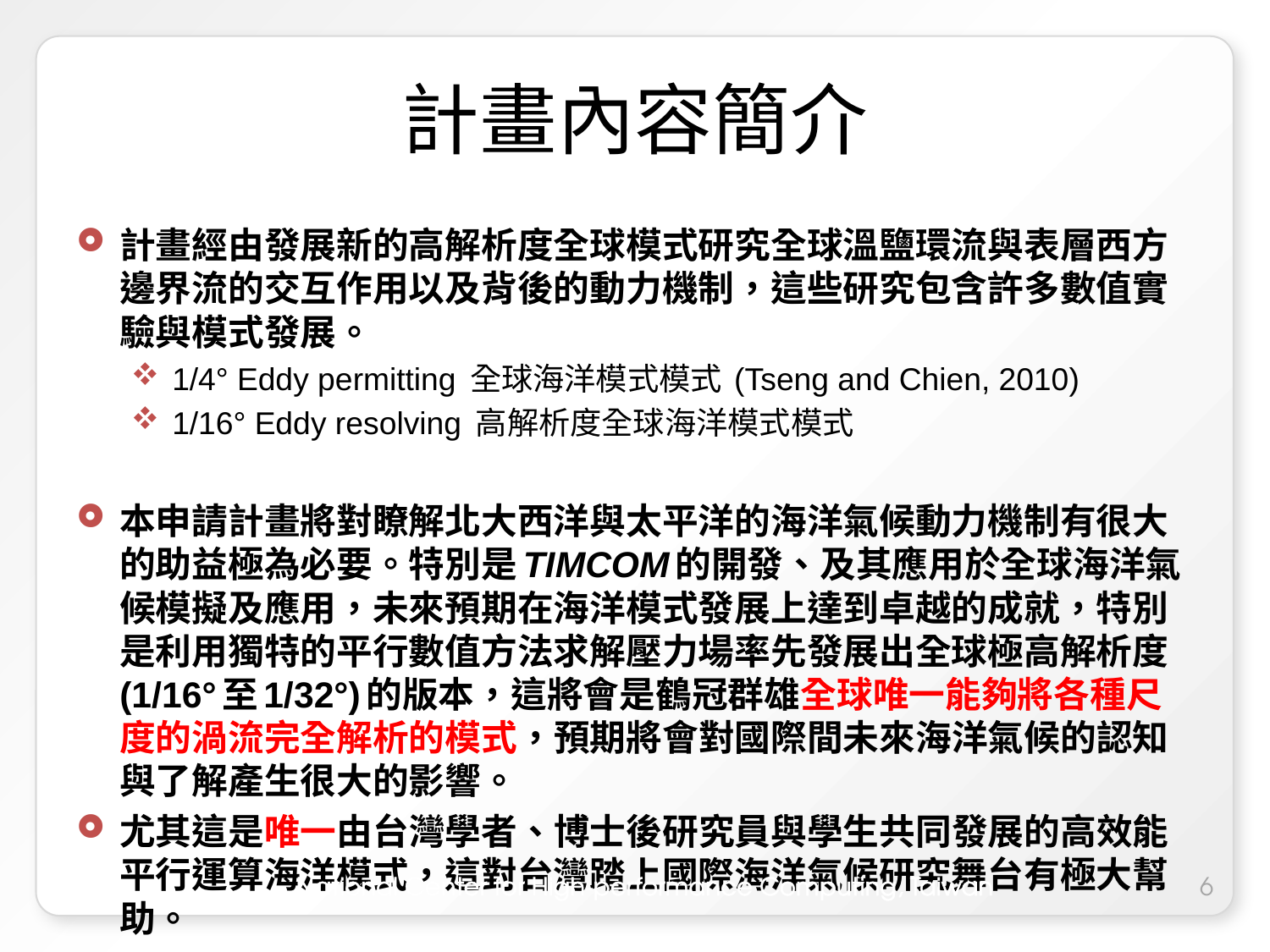

# 計畫內容簡介
計畫經由發展新的高解析度全球模式研究全球溫鹽環流與表層西方邊界流的交互作用以及背後的動力機制，這些研究包含許多數值實驗與模式發展。
1/4° Eddy permitting 全球海洋模式模式 (Tseng and Chien, 2010)
1/16° Eddy resolving 高解析度全球海洋模式模式

本申請計畫將對瞭解北大西洋與太平洋的海洋氣候動力機制有很大的助益極為必要。特別是TIMCOM的開發、及其應用於全球海洋氣候模擬及應用，未來預期在海洋模式發展上達到卓越的成就，特別是利用獨特的平行數值方法求解壓力場率先發展出全球極高解析度(1/16°至1/32°)的版本，這將會是鶴冠群雄全球唯一能夠將各種尺度的渦流完全解析的模式，預期將會對國際間未來海洋氣候的認知與了解產生很大的影響。
尤其這是唯一由台灣學者、博士後研究員與學生共同發展的高效能平行運算海洋模式，這對台灣踏上國際海洋氣候研究舞台有極大幫助。

6
National Center for High-performance Computing, Taiwan